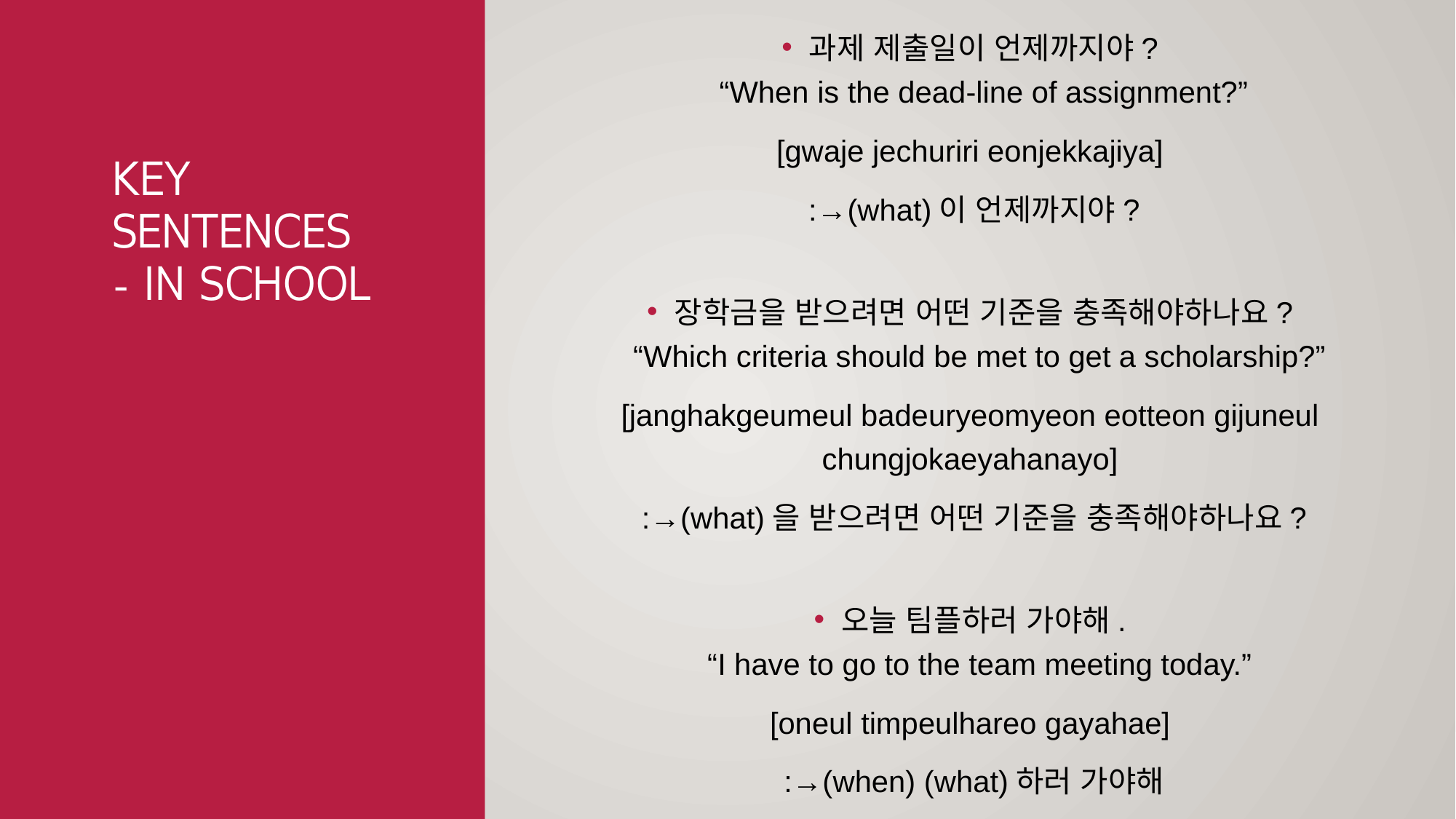

과제 제출일이 언제까지야?
“When is the dead-line of assignment?”
[gwaje jechuriri eonjekkajiya]
 :→(what)이 언제까지야?
장학금을 받으려면 어떤 기준을 충족해야하나요?
“Which criteria should be met to get a scholarship?”
[janghakgeumeul badeuryeomyeon eotteon gijuneul chungjokaeyahanayo]
 :→(what)을 받으려면 어떤 기준을 충족해야하나요?
오늘 팀플하러 가야해.
“I have to go to the team meeting today.”
[oneul timpeulhareo gayahae]
 :→(when) (what)하러 가야해

# Key sentences - in school